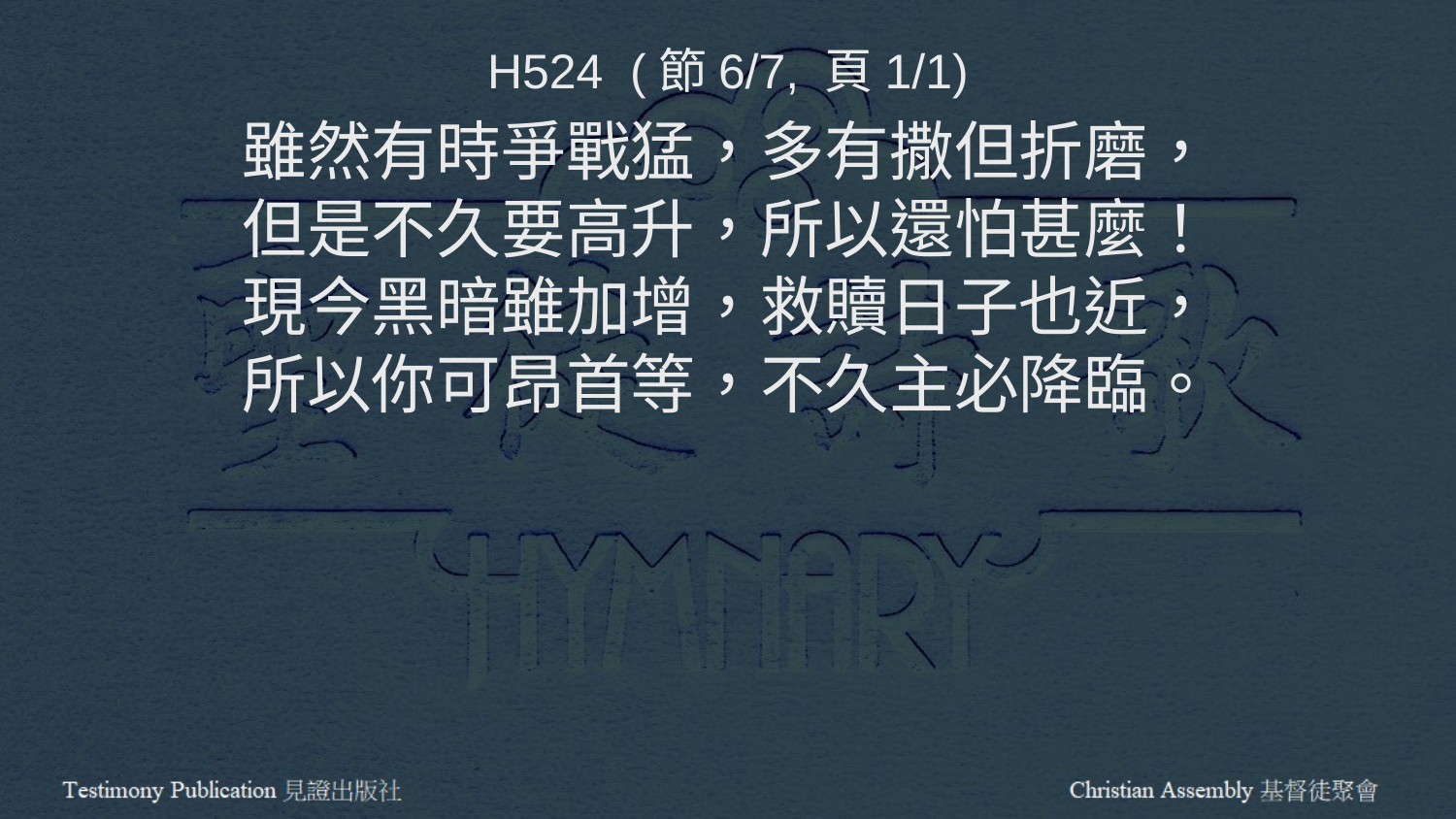

H524  (節6/7, 頁1/1)
雖然有時爭戰猛，多有撒但折磨，
但是不久要高升，所以還怕甚麼！
現今黑暗雖加增，救贖日子也近，
所以你可昂首等，不久主必降臨。